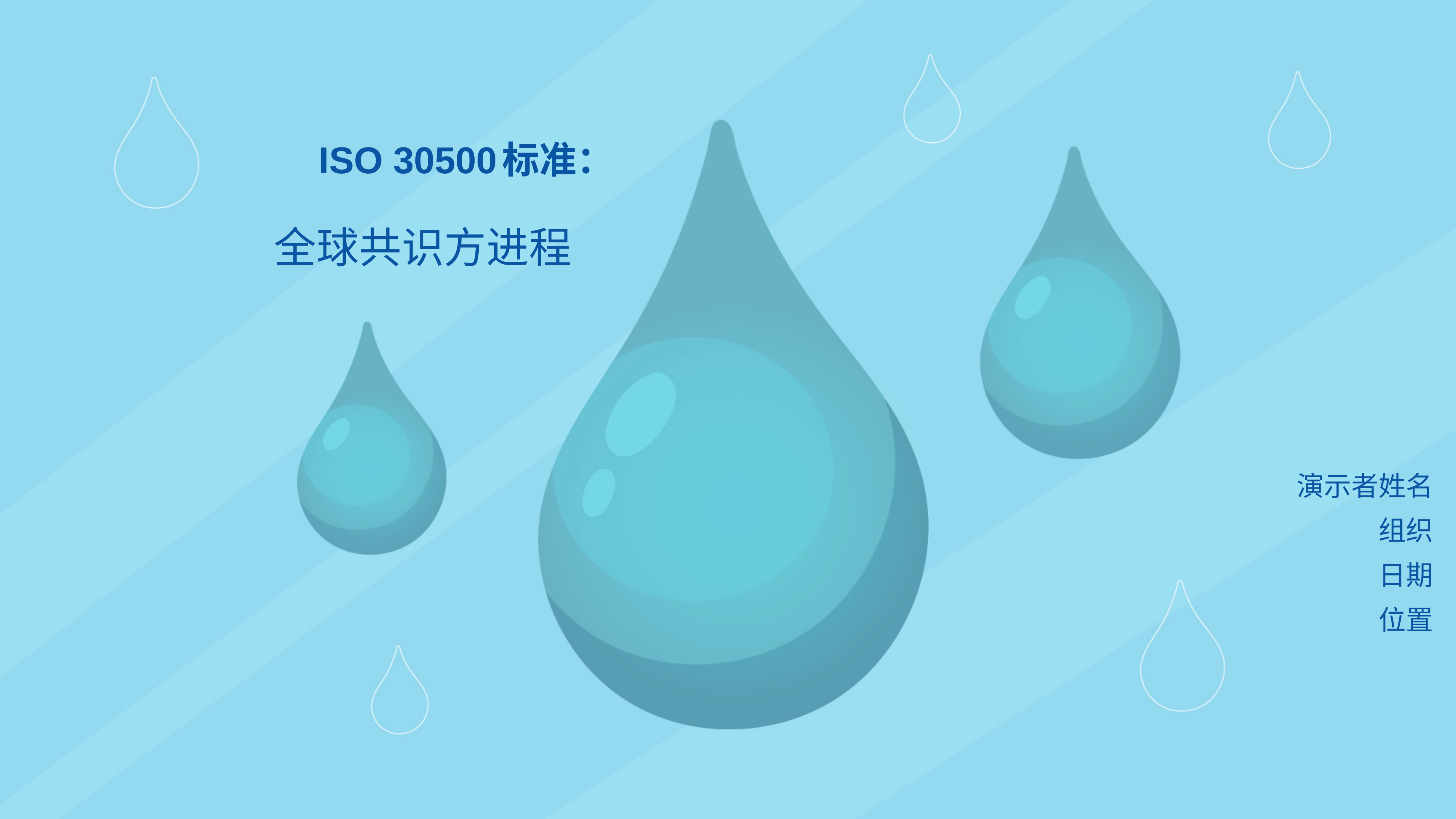

# ISO 30500标准：
全球共识方进程

演示者姓名
组织
日期
位置